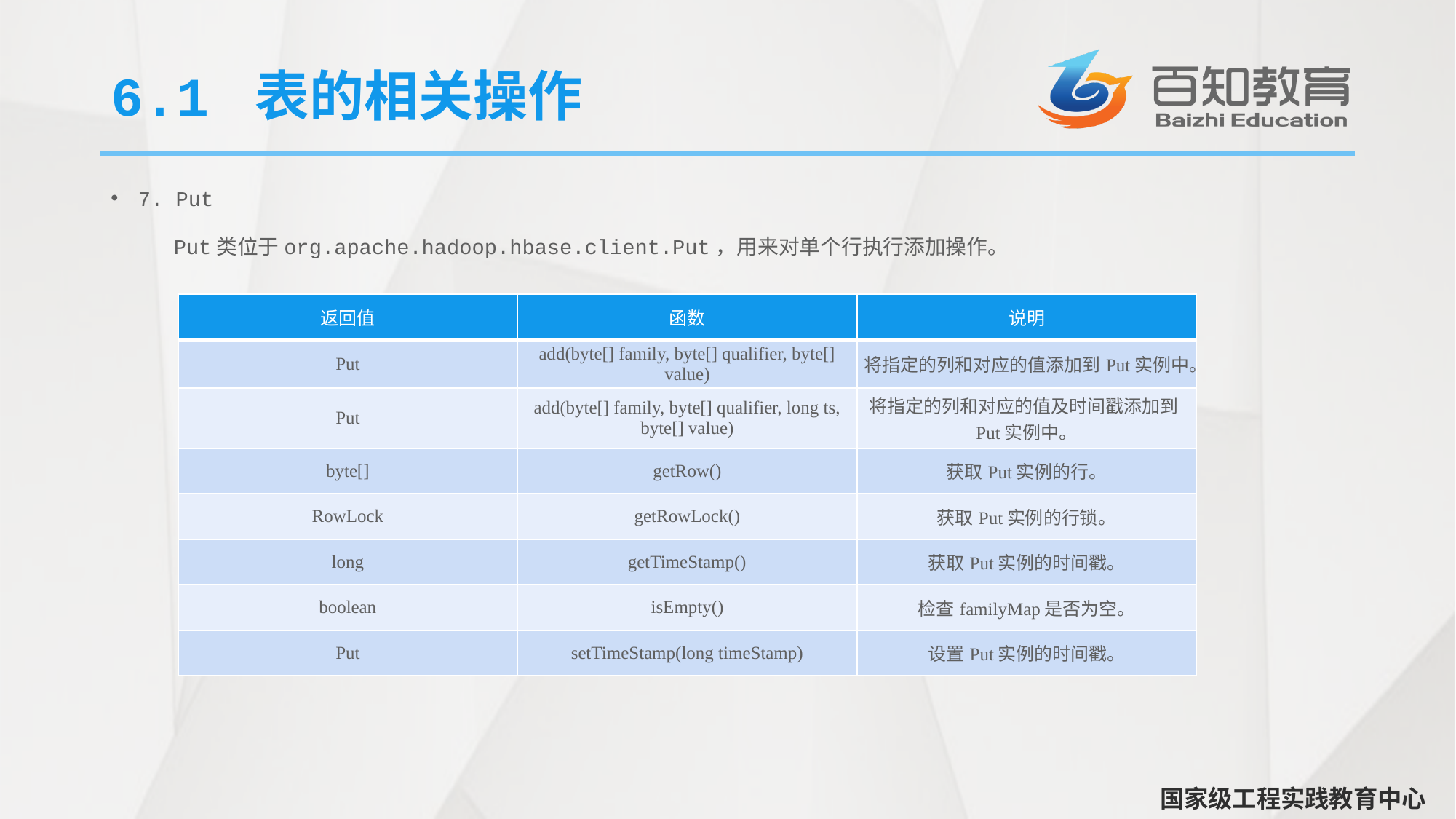

# 6.1 表的相关操作
7. Put
     Put类位于org.apache.hadoop.hbase.client.Put，用来对单个行执行添加操作。

| 返回值 | 函数 | 说明 |
| --- | --- | --- |
| Put | add(byte[] family, byte[] qualifier, byte[] value) | 将指定的列和对应的值添加到Put实例中。 |
| Put | add(byte[] family, byte[] qualifier, long ts, byte[] value) | 将指定的列和对应的值及时间戳添加到Put实例中。 |
| byte[] | getRow() | 获取Put实例的行。 |
| RowLock | getRowLock() | 获取Put实例的行锁。 |
| long | getTimeStamp() | 获取Put实例的时间戳。 |
| boolean | isEmpty() | 检查familyMap是否为空。 |
| Put | setTimeStamp(long timeStamp) | 设置Put实例的时间戳。 |